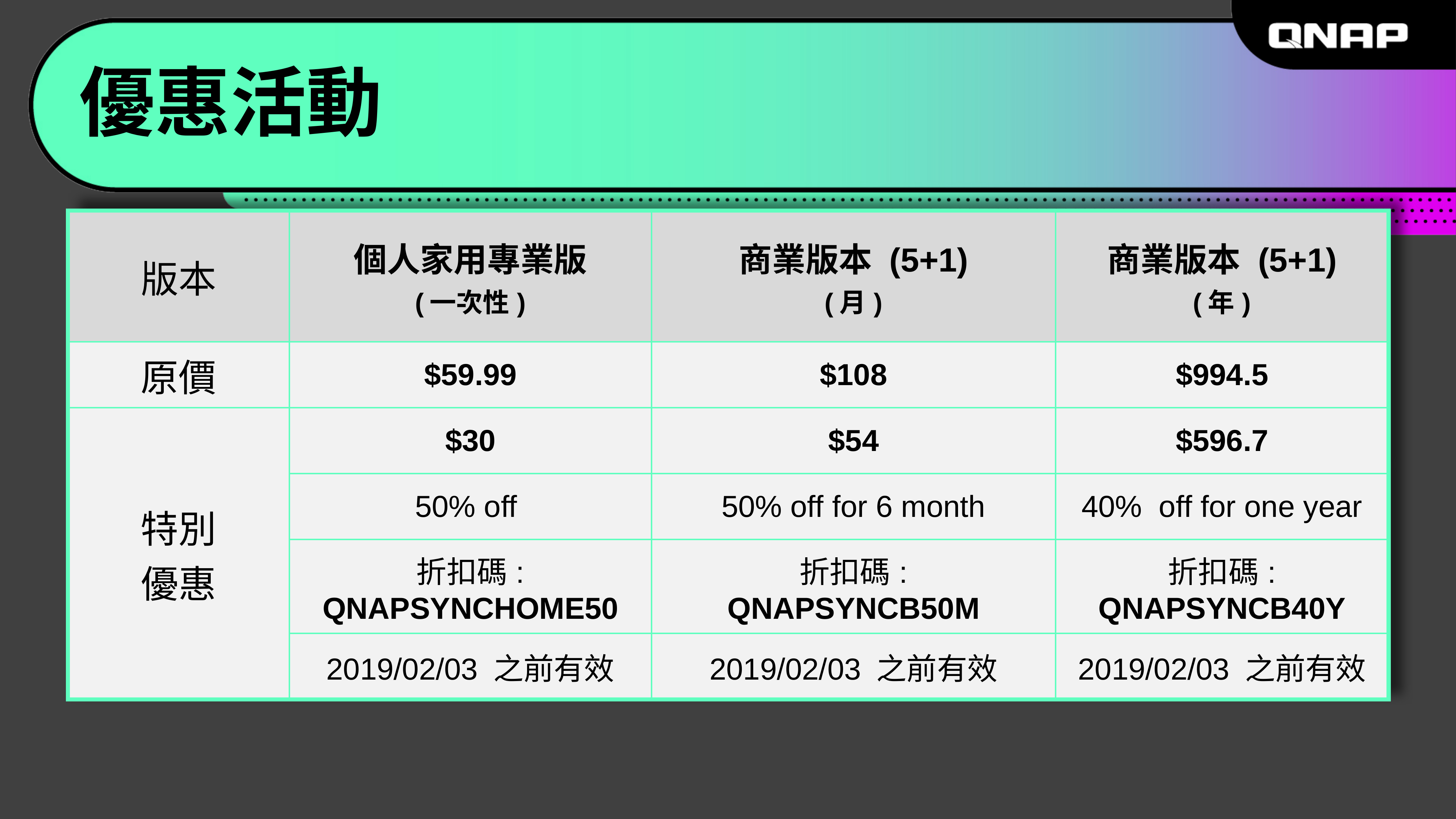

優惠活動
| 版本 | 個人家用專業版 (一次性) | 商業版本 (5+1) (月) | 商業版本 (5+1) (年) |
| --- | --- | --- | --- |
| 原價 | $59.99 | $108 | $994.5 |
| 特別 優惠 | $30 | $54 | $596.7 |
|  | 50% off | 50% off for 6 month | 40%  off for one year |
|  | 折扣碼: QNAPSYNCHOME50 | 折扣碼: QNAPSYNCB50M | 折扣碼: QNAPSYNCB40Y |
|  | 2019/02/03 之前有效 | 2019/02/03 之前有效 | 2019/02/03 之前有效 |